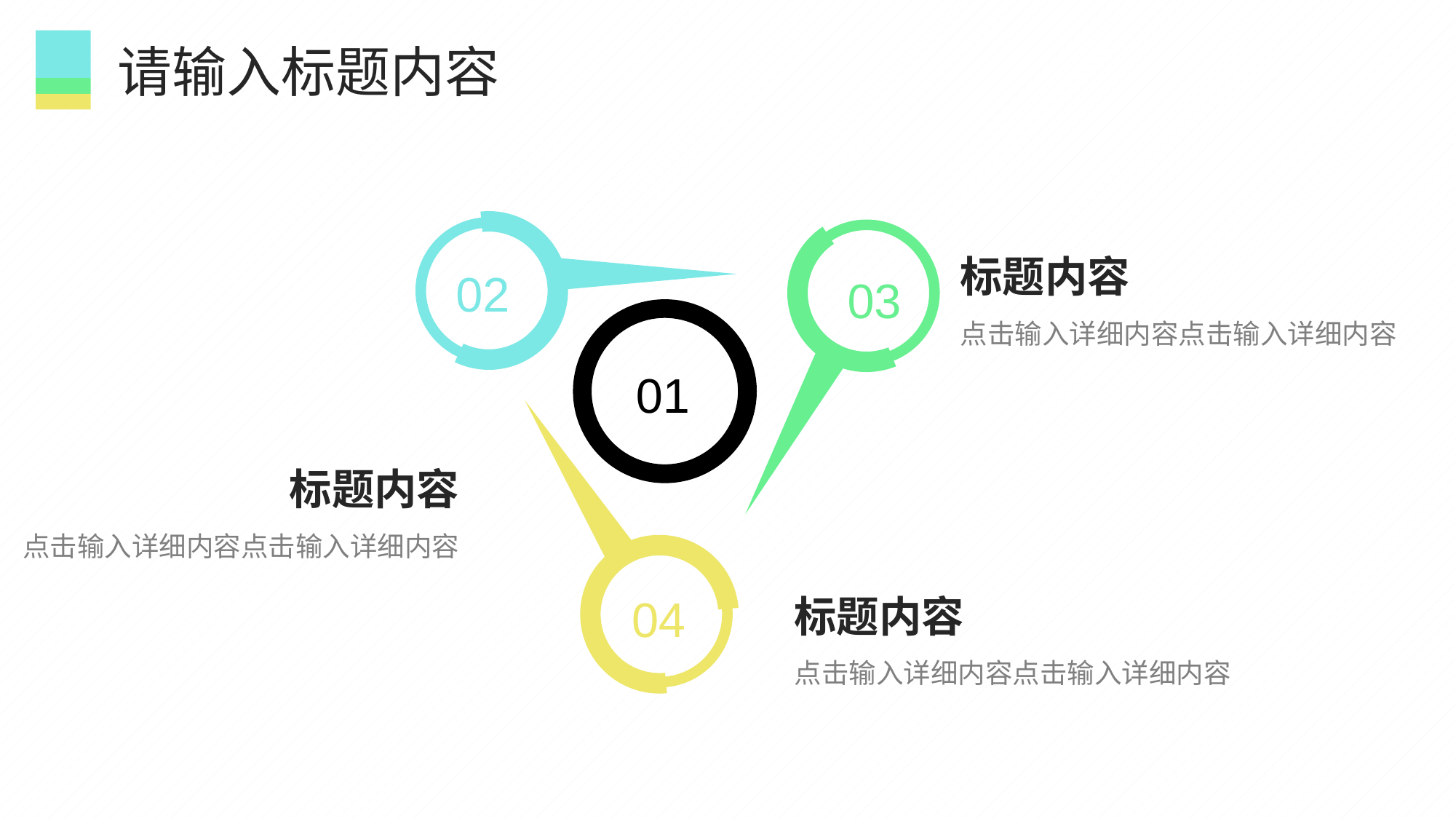

请输入标题内容

02
03

01

04
标题内容
点击输入详细内容点击输入详细内容
标题内容
点击输入详细内容点击输入详细内容
标题内容
点击输入详细内容点击输入详细内容